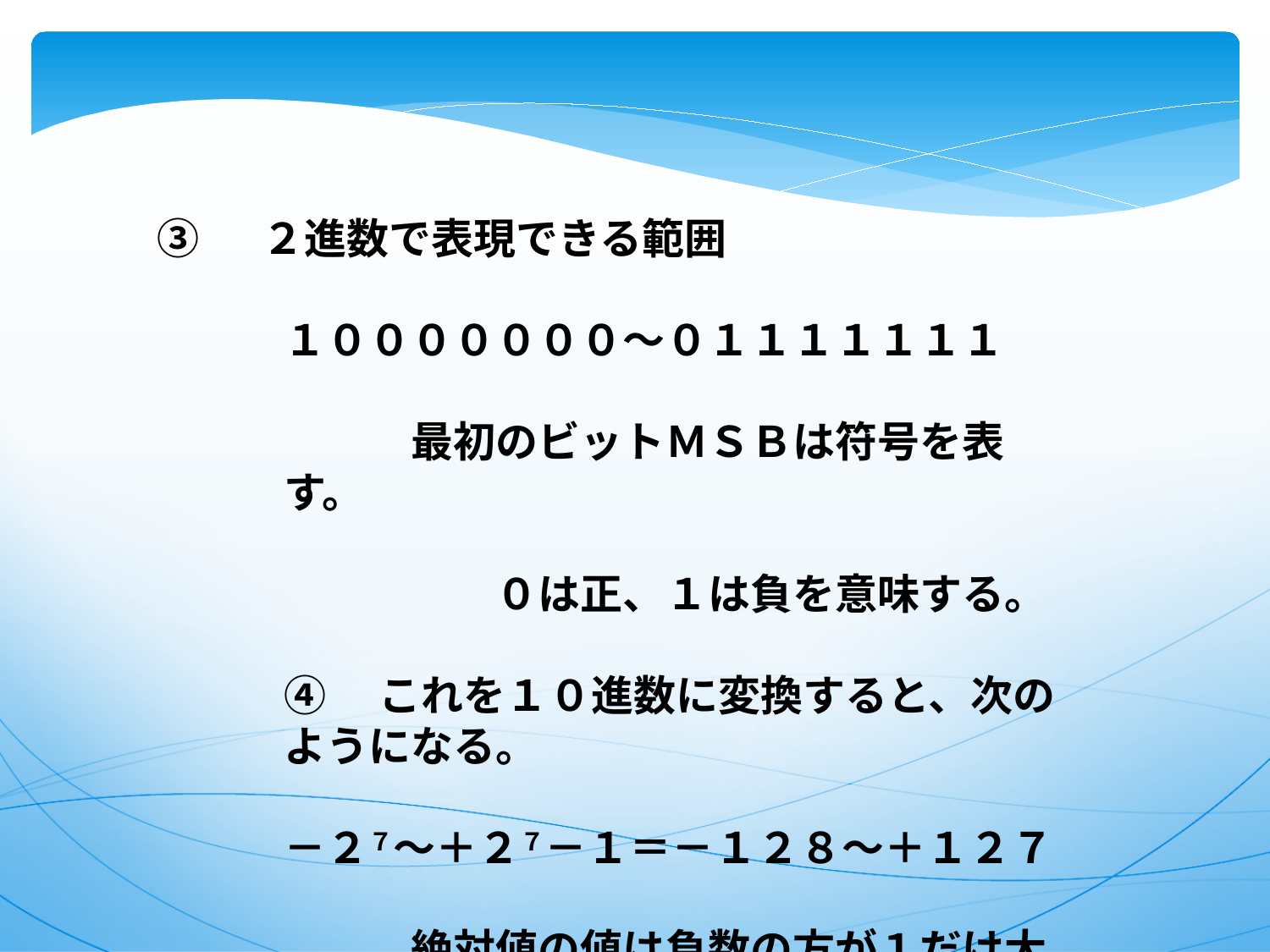

③　 ２進数で表現できる範囲

１０００００００～０１１１１１１１

　　　最初のビットＭＳＢは符号を表す。

　　　　　０は正、１は負を意味する。

④　これを１０進数に変換すると、次のようになる。

－２７～＋２７－１＝－１２８～＋１２７

　　　絶対値の値は負数の方が１だけ大きくなる。